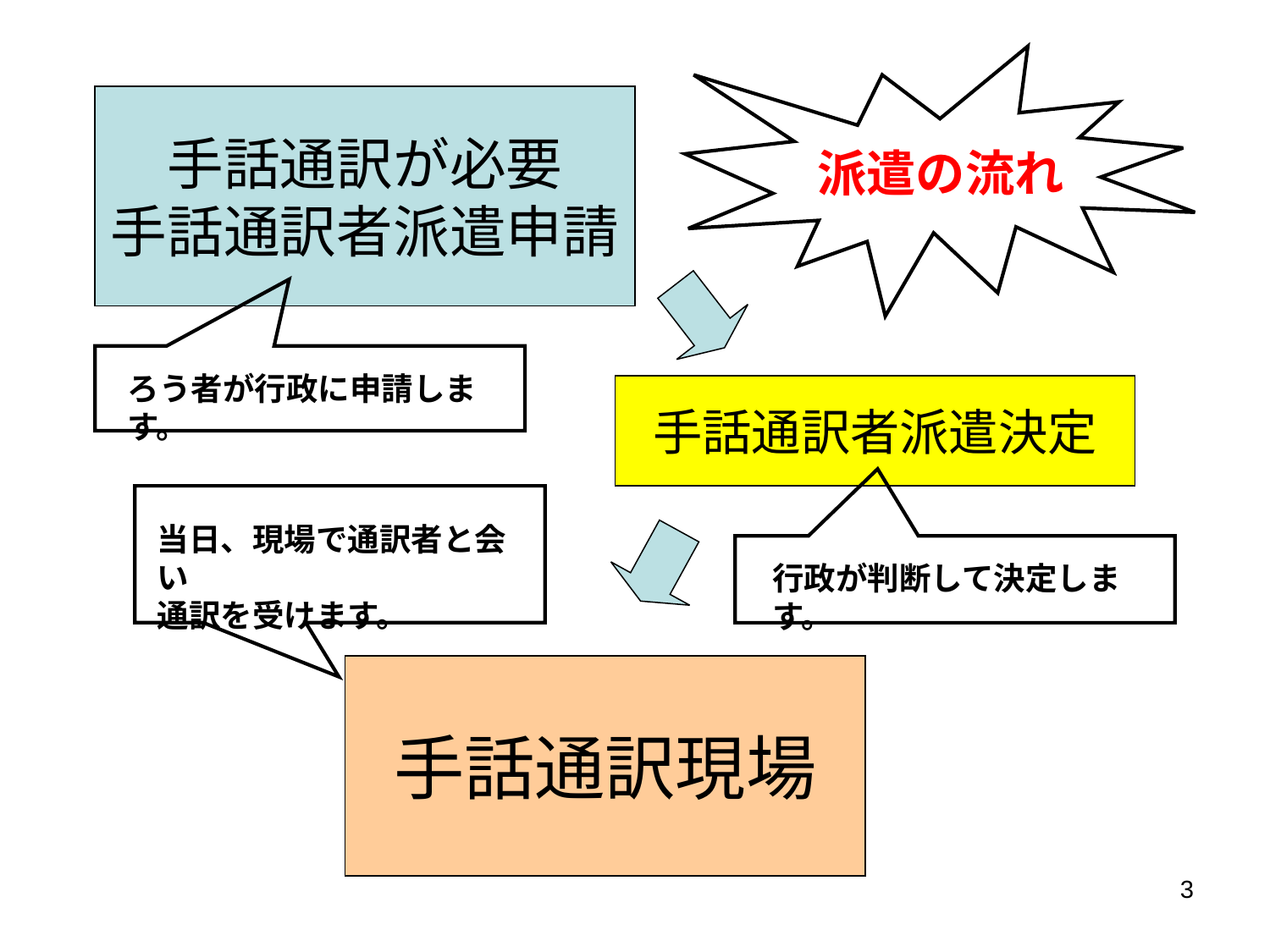

は
手話通訳が必要
手話通訳者派遣申請
派遣の流れ

ろう者が行政に申請します。
手話通訳者派遣決定

当日、現場で通訳者と会い
通訳を受けます。

行政が判断して決定します。
手話通訳現場
3